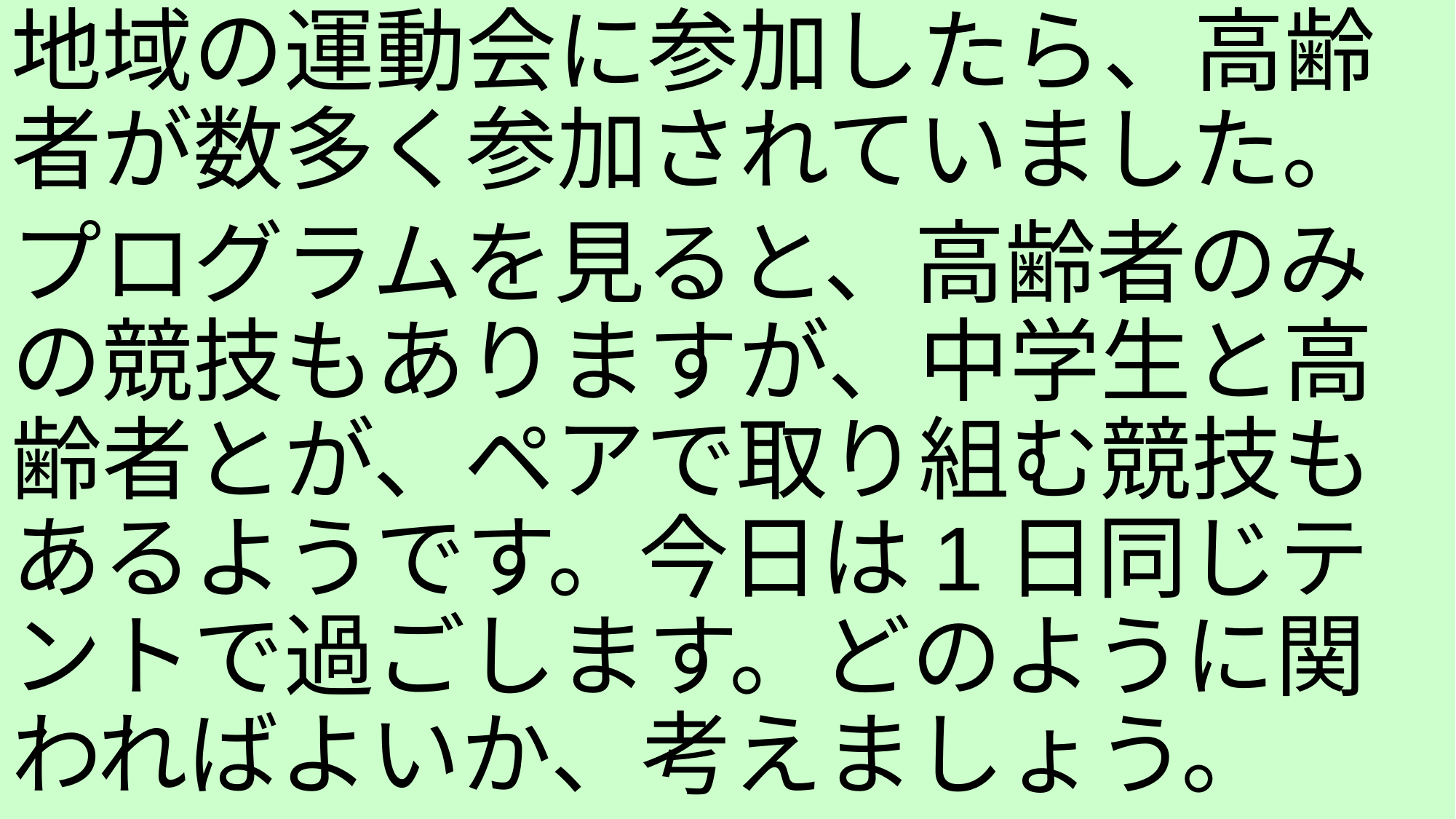

地域の運動会に参加したら、高齢者が数多く参加されていました。
プログラムを見ると、高齢者のみの競技もありますが、中学生と高齢者とが、ペアで取り組む競技もあるようです。今日は1日同じテントで過ごします。どのように関わればよいか、考えましょう。